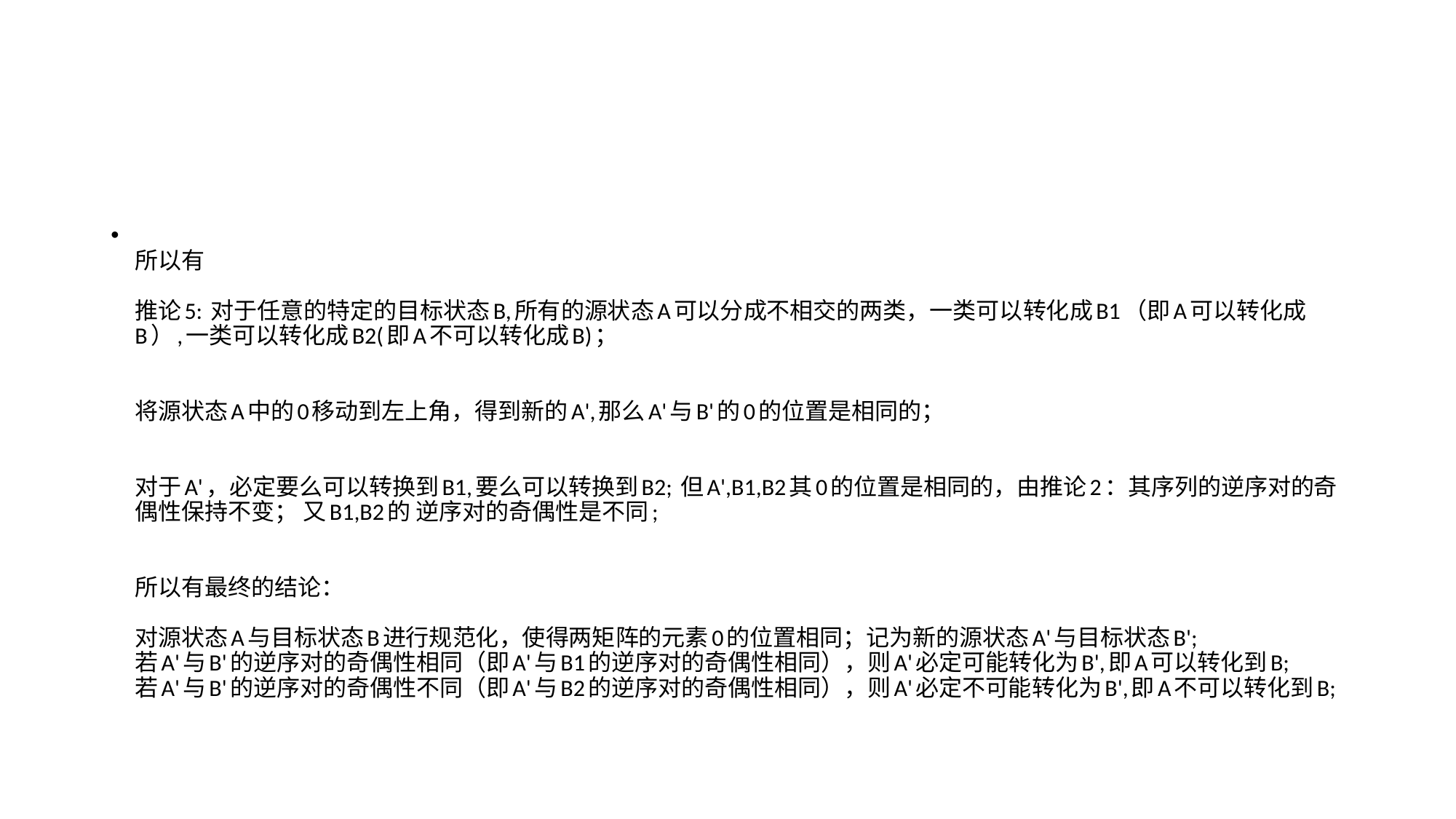

#
所以有
推论5: 对于任意的特定的目标状态B,所有的源状态A可以分成不相交的两类，一类可以转化成B1（即A可以转化成B）,一类可以转化成B2(即A不可以转化成B)； 
将源状态A中的0移动到左上角，得到新的A',那么A'与B'的0的位置是相同的；
对于A'，必定要么可以转换到B1,要么可以转换到B2; 但A',B1,B2其0的位置是相同的，由推论2：其序列的逆序对的奇偶性保持不变； 又B1,B2的 逆序对的奇偶性是不同;
所以有最终的结论：
对源状态A与目标状态B进行规范化，使得两矩阵的元素0的位置相同；记为新的源状态A'与目标状态B';
若A'与B'的逆序对的奇偶性相同（即A'与B1的逆序对的奇偶性相同），则A'必定可能转化为B',即A可以转化到B; 
若A'与B'的逆序对的奇偶性不同（即A'与B2的逆序对的奇偶性相同），则A'必定不可能转化为B',即A不可以转化到B;